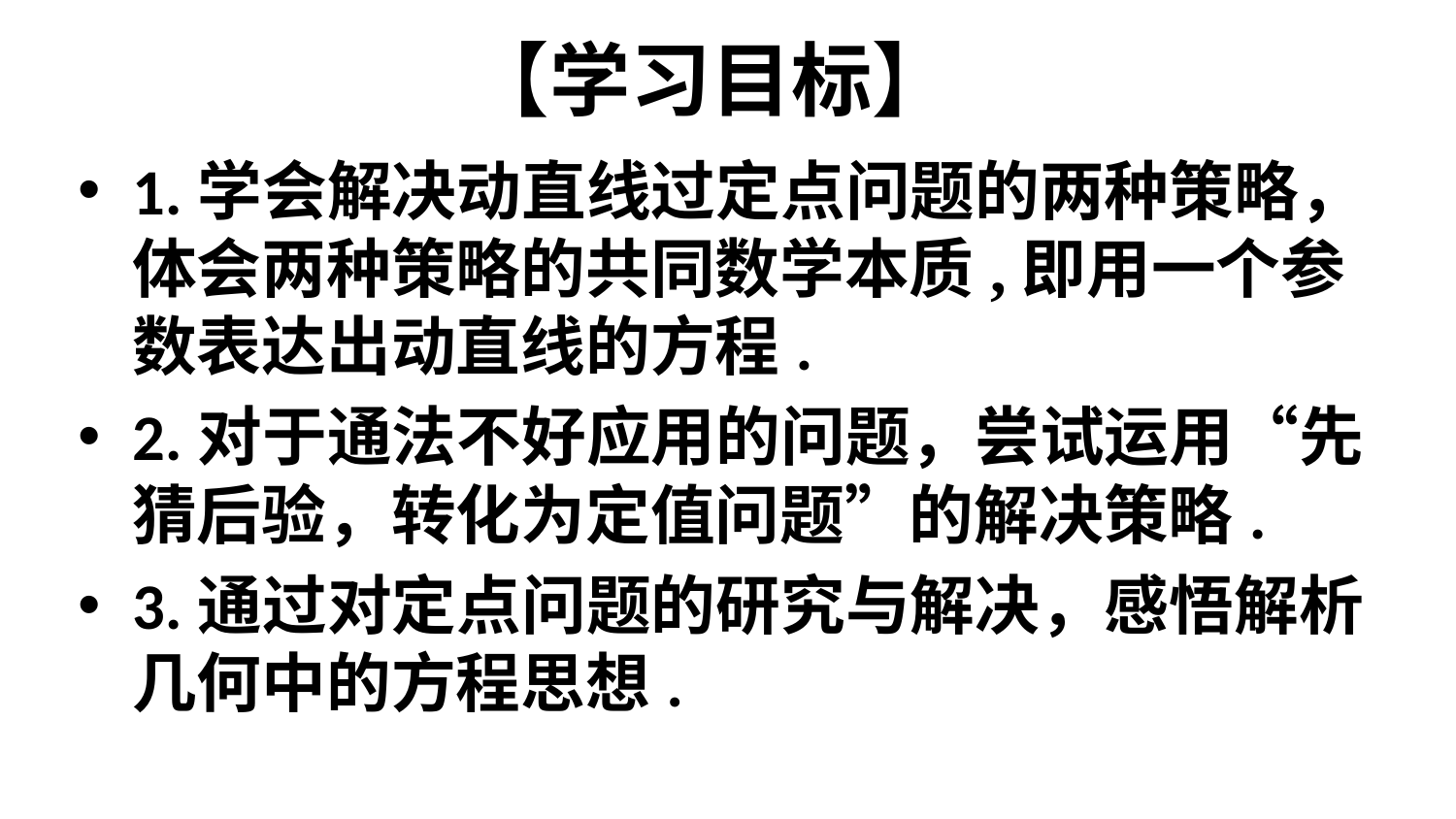

# 【学习目标】
1.学会解决动直线过定点问题的两种策略，体会两种策略的共同数学本质,即用一个参数表达出动直线的方程.
2.对于通法不好应用的问题，尝试运用“先猜后验，转化为定值问题”的解决策略.
3.通过对定点问题的研究与解决，感悟解析几何中的方程思想.